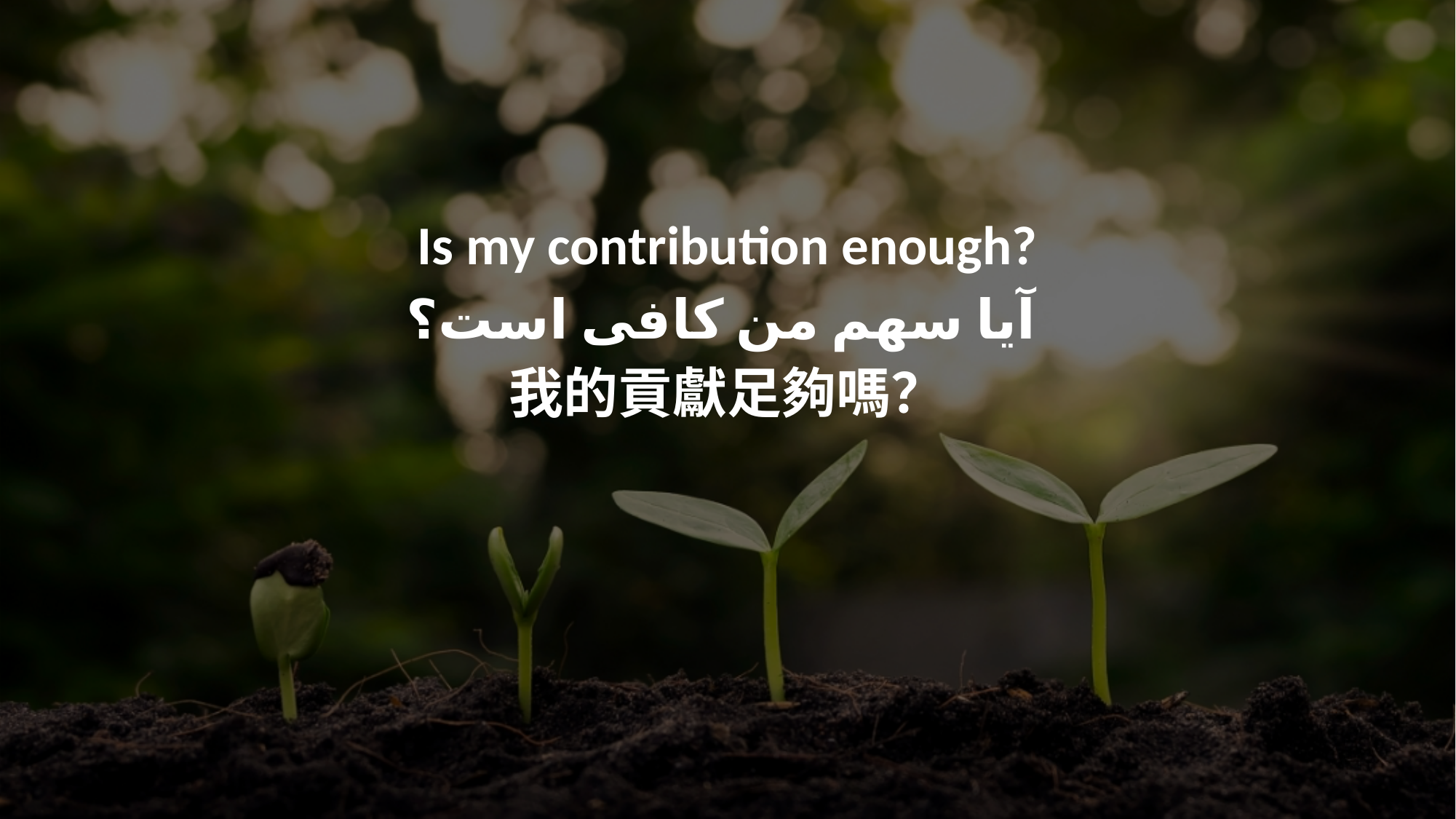

Is my contribution enough?
 آیا سهم من کافی است؟
我的貢獻足夠嗎？